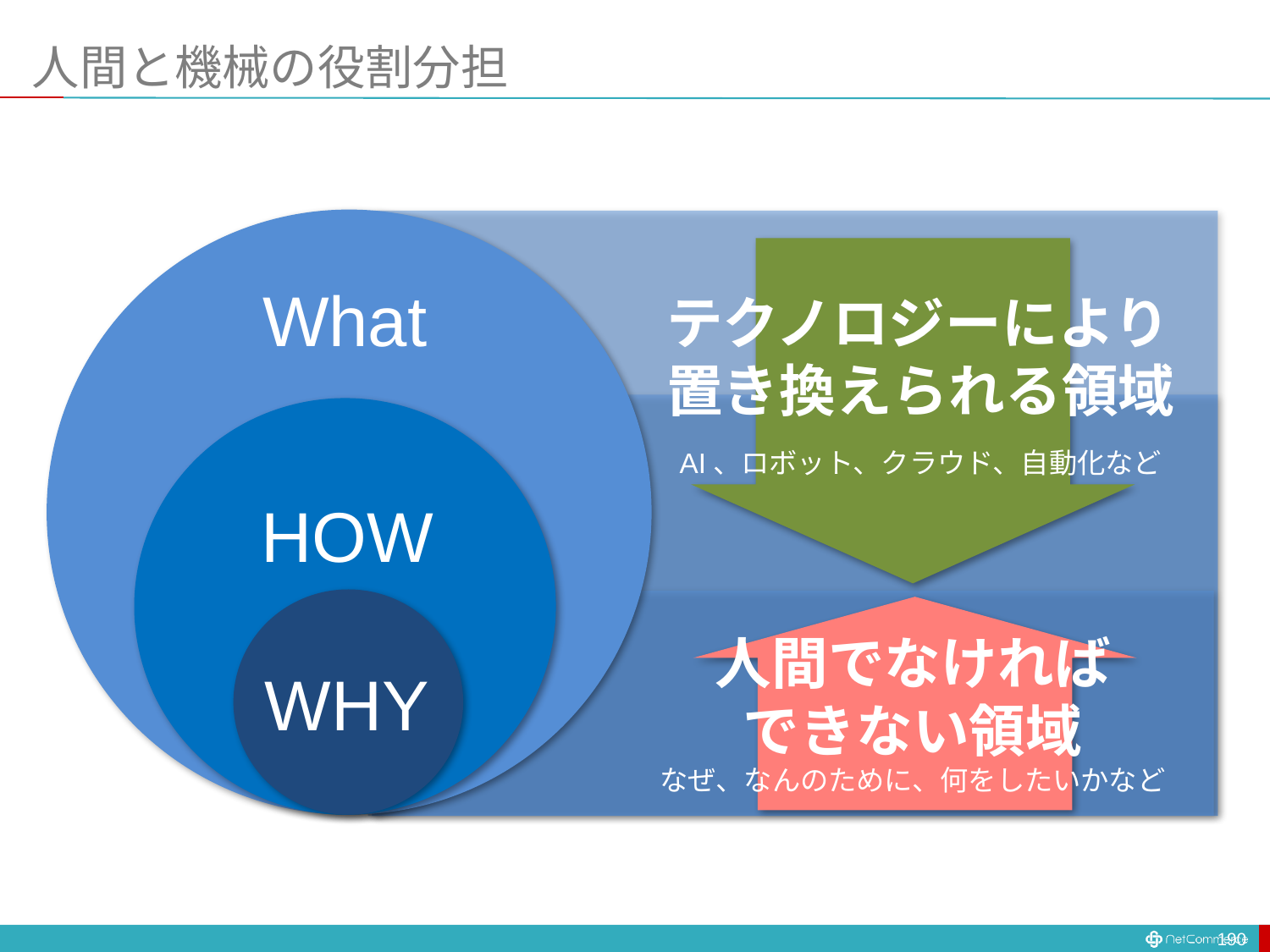

# 人間と機械の役割分担

What
テクノロジーにより
置き換えられる領域

AI、ロボット、クラウド、自動化など
HOW

人間でなければ
できない領域
WHY
なぜ、なんのために、何をしたいかなど
190